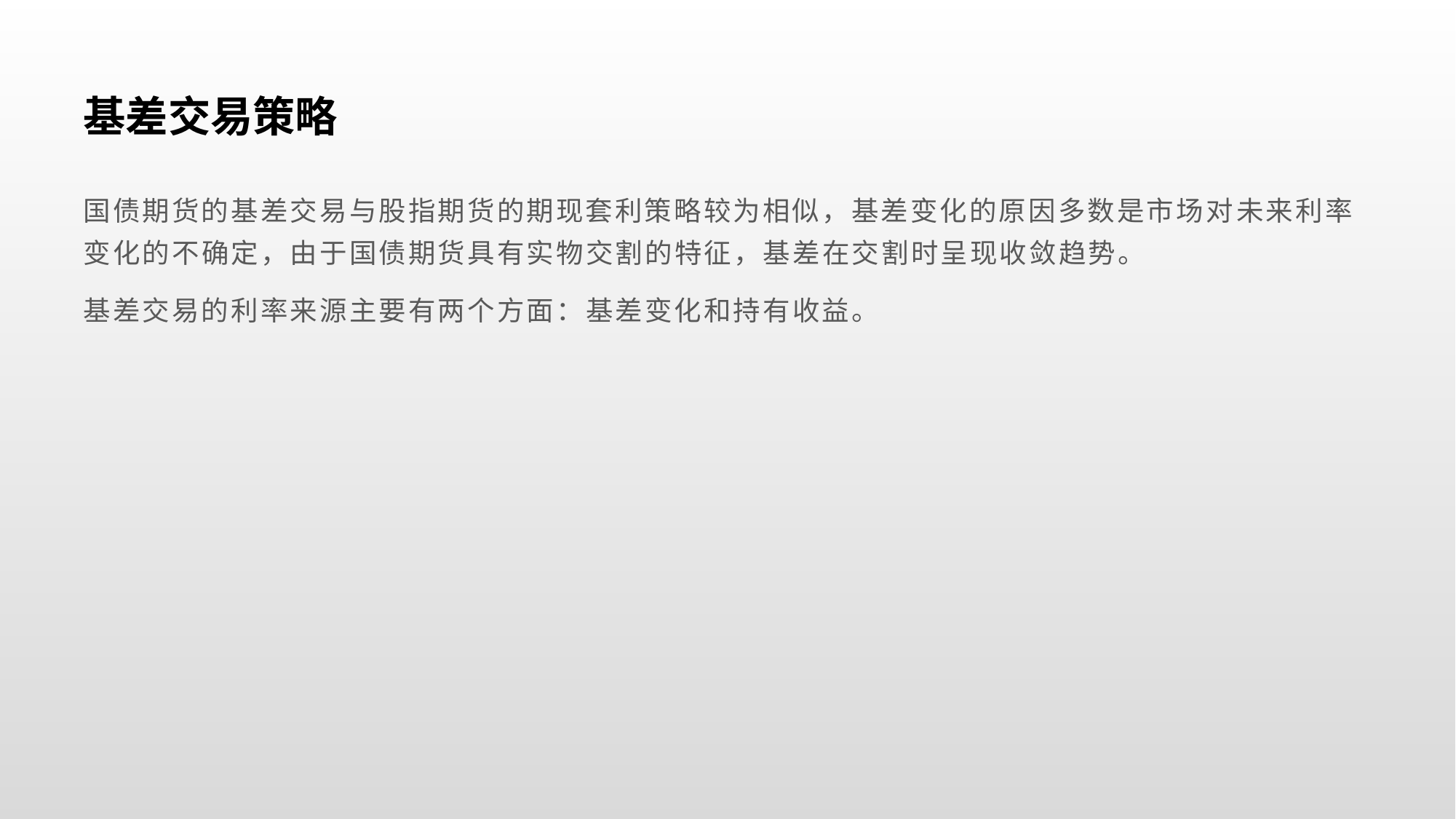

# 基差交易策略
国债期货的基差交易与股指期货的期现套利策略较为相似，基差变化的原因多数是市场对未来利率变化的不确定，由于国债期货具有实物交割的特征，基差在交割时呈现收敛趋势。
基差交易的利率来源主要有两个方面：基差变化和持有收益。